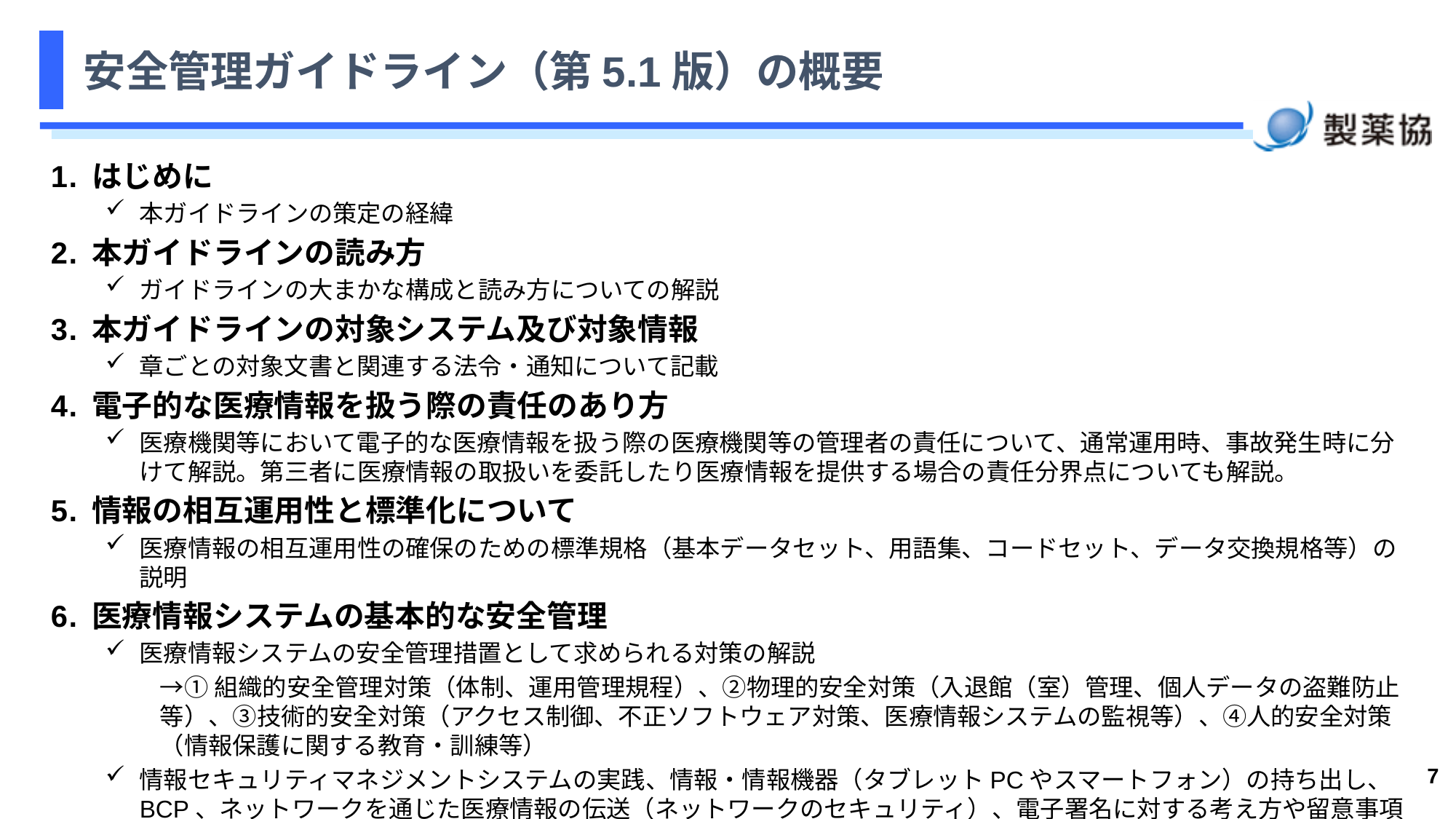

# 安全管理ガイドライン（第5.1版）の概要
はじめに
本ガイドラインの策定の経緯
本ガイドラインの読み方
ガイドラインの大まかな構成と読み方についての解説
本ガイドラインの対象システム及び対象情報
章ごとの対象文書と関連する法令・通知について記載
電子的な医療情報を扱う際の責任のあり方
医療機関等において電子的な医療情報を扱う際の医療機関等の管理者の責任について、通常運用時、事故発生時に分けて解説。第三者に医療情報の取扱いを委託したり医療情報を提供する場合の責任分界点についても解説。
情報の相互運用性と標準化について
医療情報の相互運用性の確保のための標準規格（基本データセット、用語集、コードセット、データ交換規格等）の説明
医療情報システムの基本的な安全管理
医療情報システムの安全管理措置として求められる対策の解説
→①組織的安全管理対策（体制、運用管理規程）、②物理的安全対策（入退館（室）管理、個人データの盗難防止等）、③技術的安全対策（アクセス制御、不正ソフトウェア対策、医療情報システムの監視等）、④人的安全対策（情報保護に関する教育・訓練等）
情報セキュリティマネジメントシステムの実践、情報・情報機器（タブレットPCやスマートフォン）の持ち出し、BCP、ネットワークを通じた医療情報の伝送（ネットワークのセキュリティ）、電子署名に対する考え方や留意事項についても記載
7